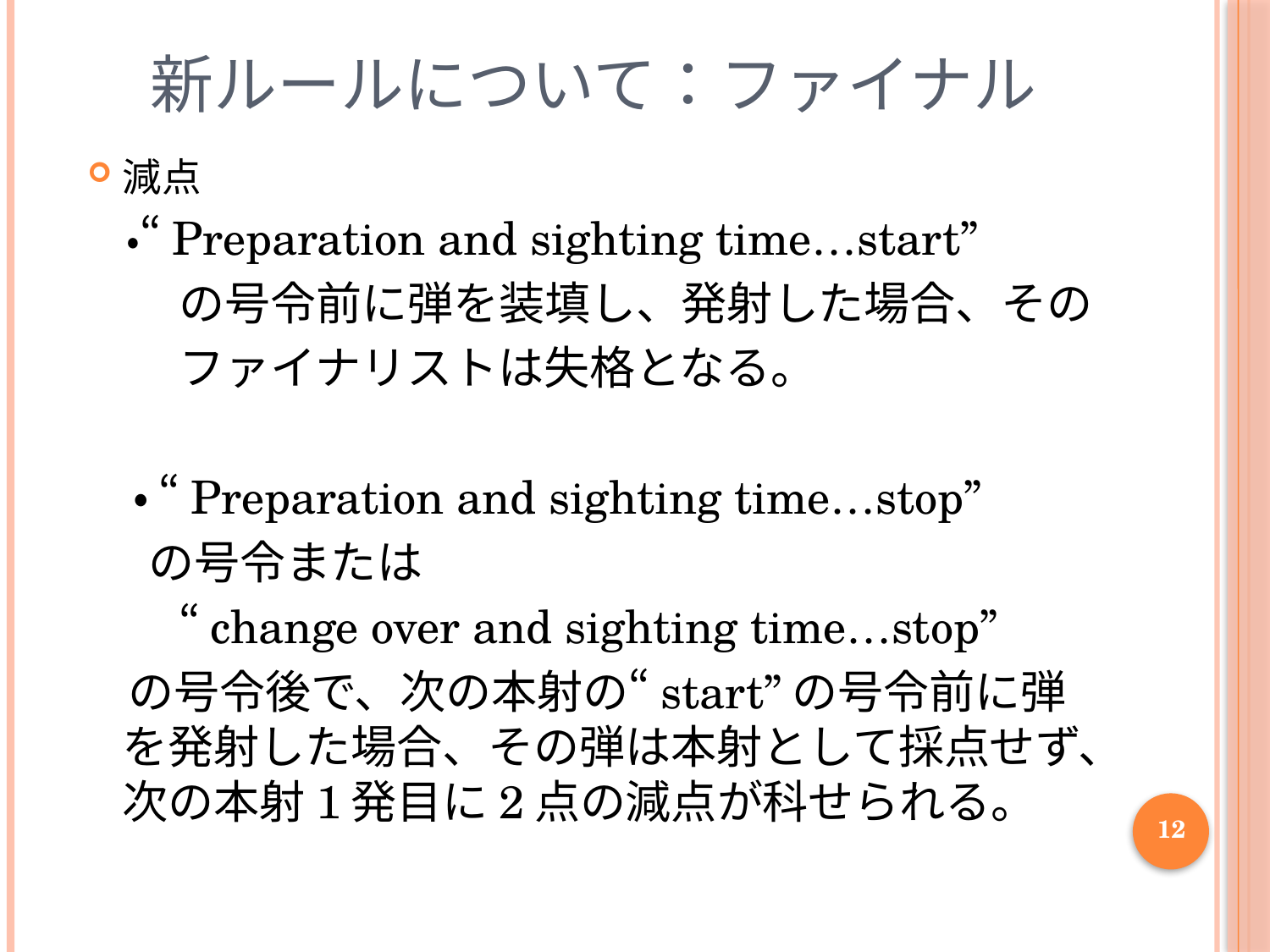

# 新ルールについて：ファイナル
減点
　・“Preparation and sighting time…start”
　　の号令前に弾を装填し、発射した場合、その
　　ファイナリストは失格となる。

　・ “Preparation and sighting time…stop”
     の号令または
　　“change over and sighting time…stop”
   の号令後で、次の本射の“start”の号令前に弾を発射した場合、その弾は本射として採点せず、次の本射1発目に2点の減点が科せられる。

12